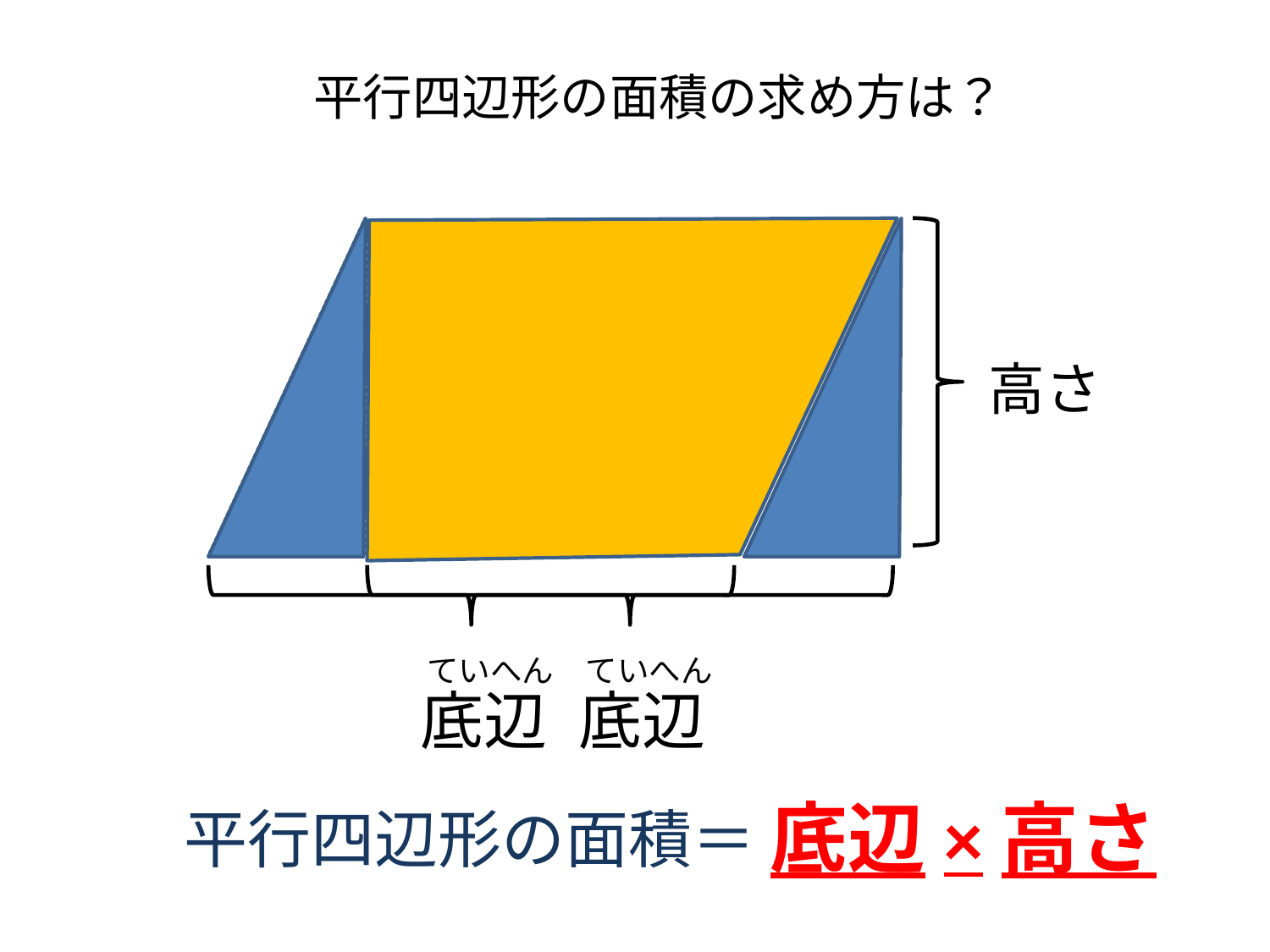

平行四辺形の面積の求め方は？

高さ

ていへん
底辺

ていへん
底辺
底辺×高さ
平行四辺形の面積＝